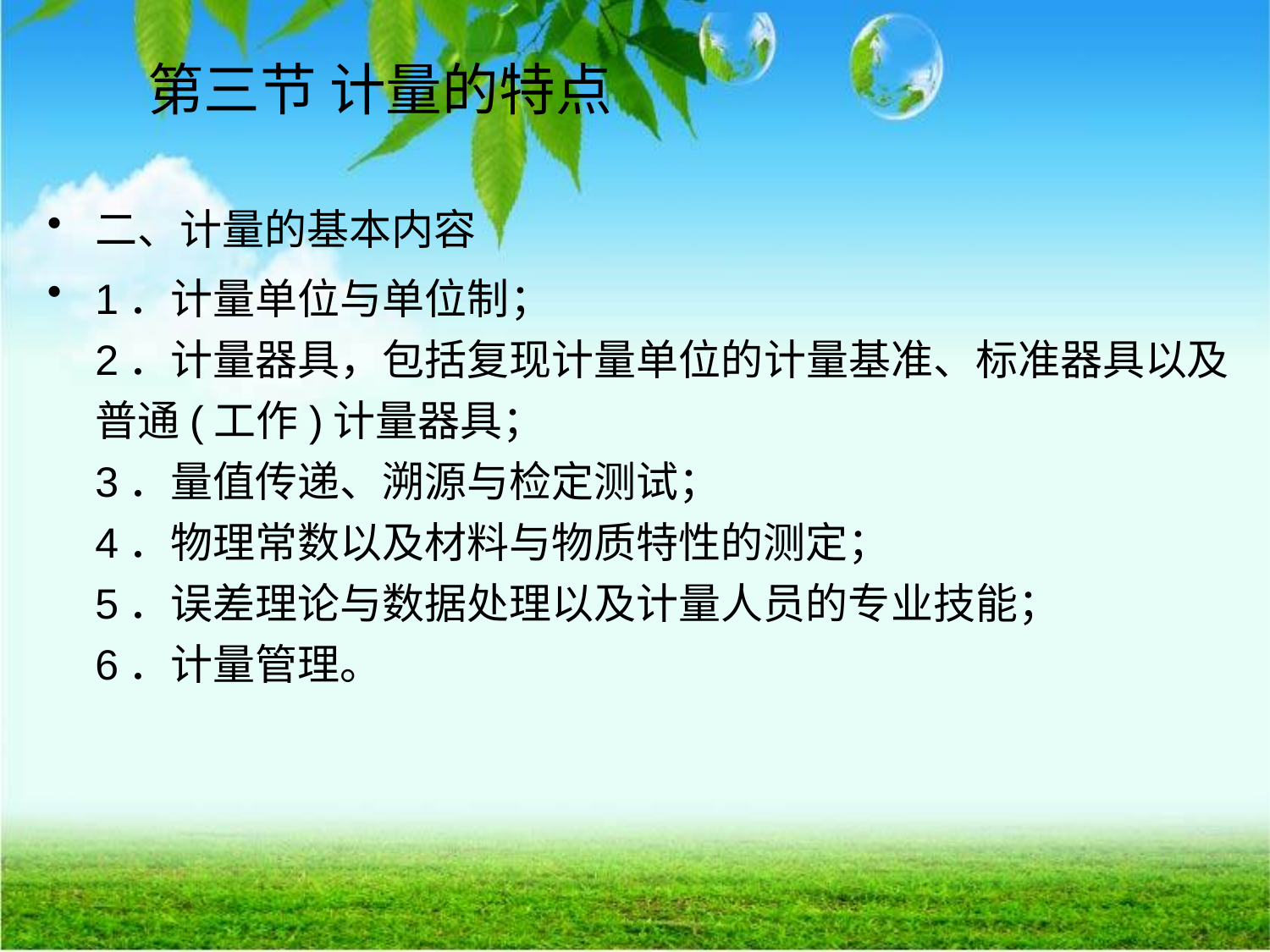

# 第三节 计量的特点
二、计量的基本内容
1．计量单位与单位制；
2．计量器具，包括复现计量单位的计量基准、标准器具以及普通(工作)计量器具；
3．量值传递、溯源与检定测试；
4．物理常数以及材料与物质特性的测定；
5．误差理论与数据处理以及计量人员的专业技能；
6．计量管理。